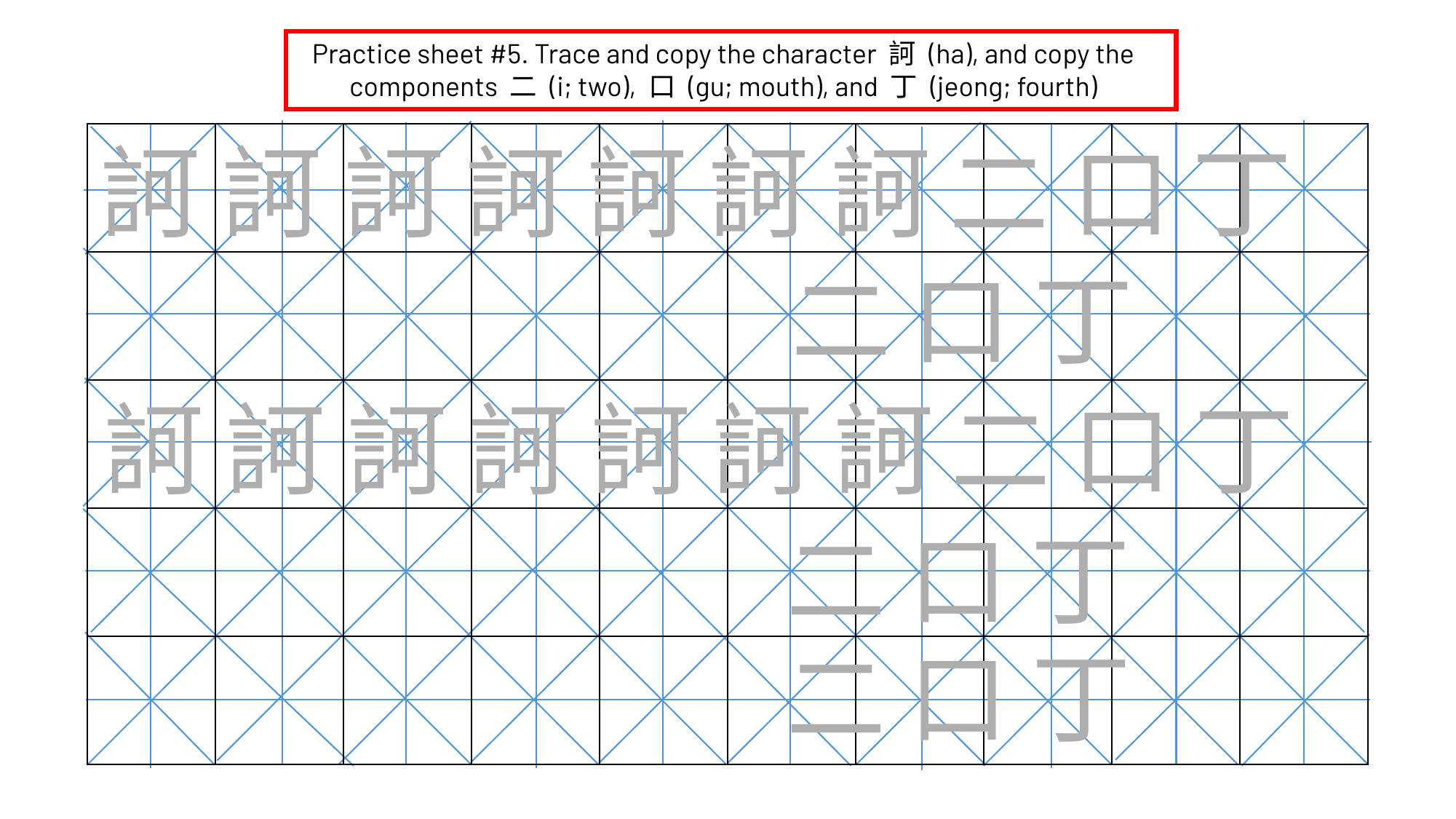

Practice sheet #5. Trace and copy the character 訶 (ha), and copy the components 二 (i; two), 口 (gu; mouth), and 丁 (jeong; fourth)

|  |  |  |  |  |  |  |  |  |  |
| --- | --- | --- | --- | --- | --- | --- | --- | --- | --- |
|  |  |  |  |  |  |  |  |  |  |
|  |  |  |  |  |  |  |  |  |  |
|  |  |  |  |  |  |  |  |  |  |
|  |  |  |  |  |  |  |  |  |  |
訶 訶 訶 訶 訶 訶 訶 二 口 丁
                               二 口 丁
訶 訶 訶 訶 訶 訶 訶 二 口 丁
                               二 口 丁
                               二 口 丁